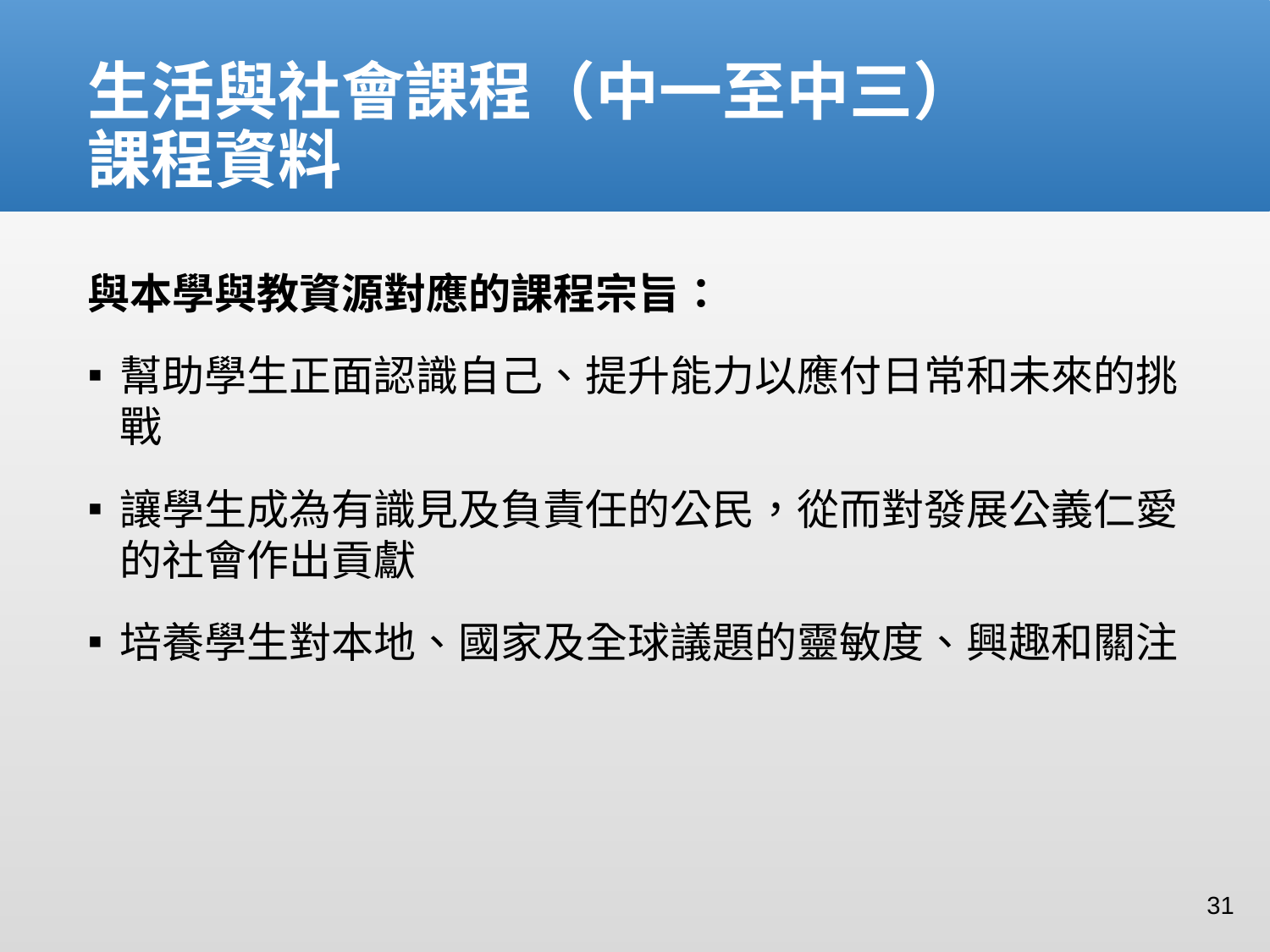

# 生活與社會課程（中一至中三） 課程資料
與本學與教資源對應的課程宗旨：
幫助學生正面認識自己、提升能力以應付日常和未來的挑戰
讓學生成為有識見及負責任的公民，從而對發展公義仁愛的社會作出貢獻
培養學生對本地、國家及全球議題的靈敏度、興趣和關注
31